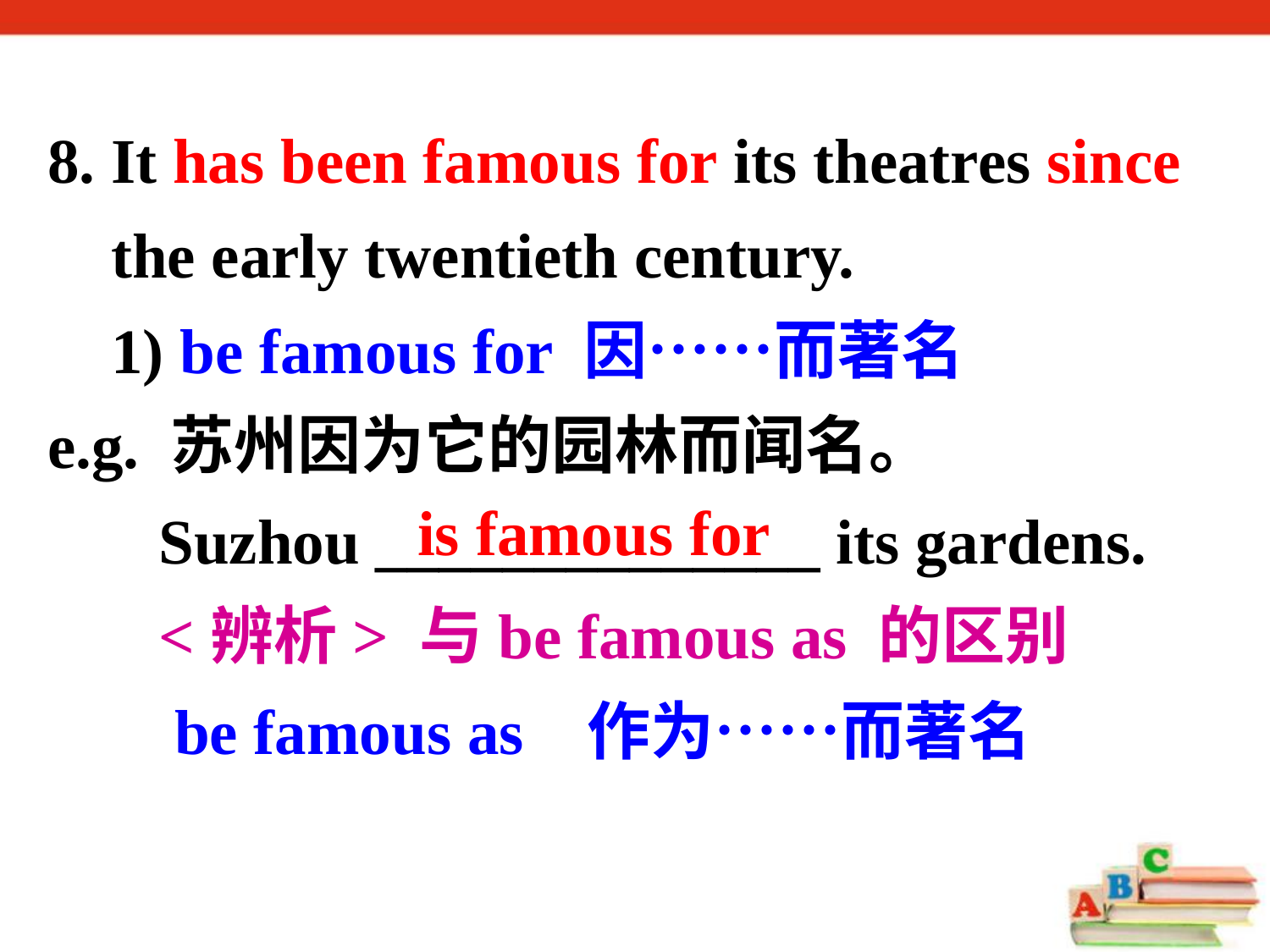

8. It has been famous for its theatres since
    the early twentieth century.
    1) be famous for 因……而著名
e.g. 苏州因为它的园林而闻名。
       Suzhou ______________ its gardens.
       <辨析> 与be famous as 的区别
        be famous as   作为……而著名
is famous for